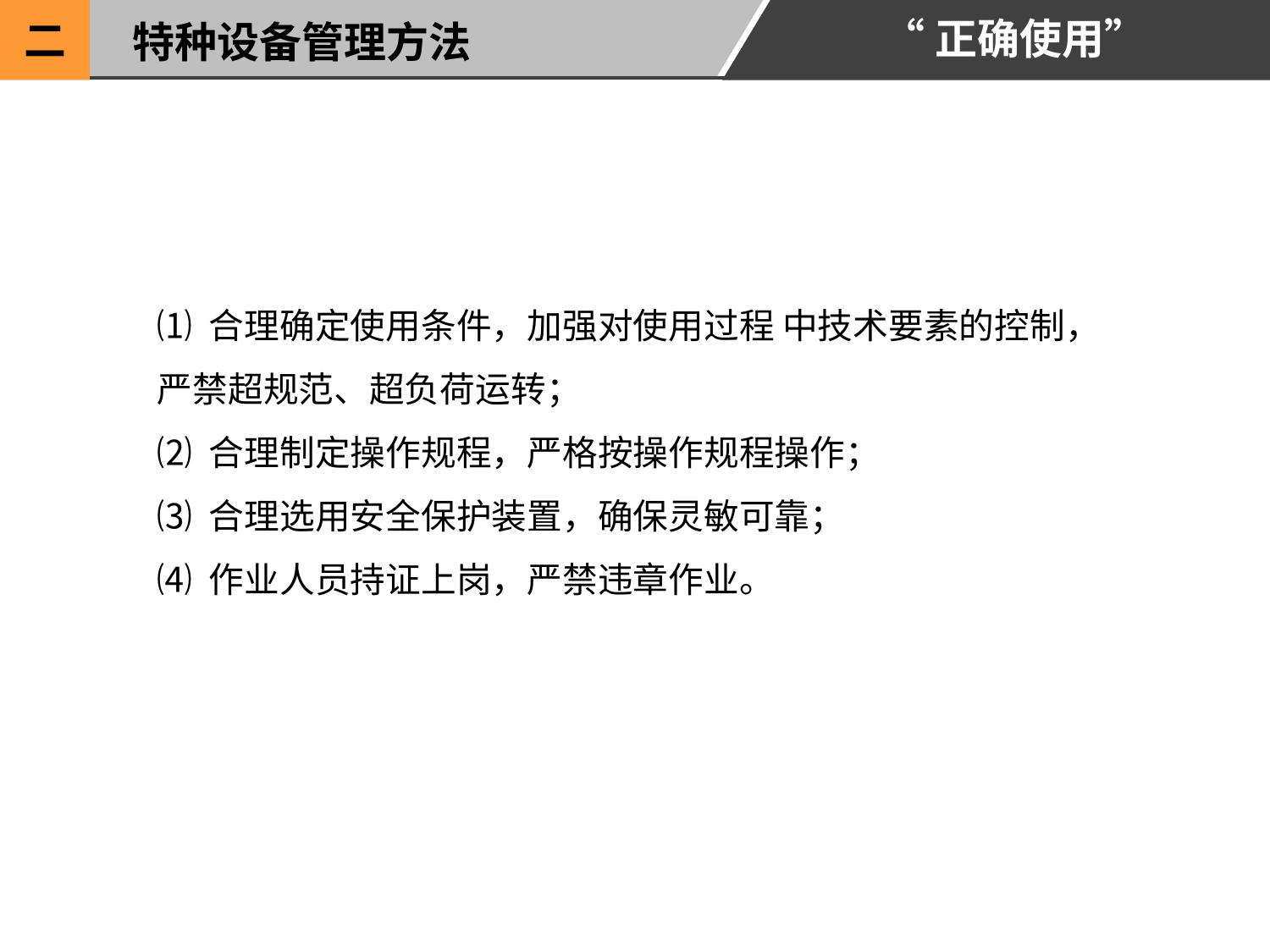

“正确使用”
二
特种设备管理方法
⑴ 合理确定使用条件，加强对使用过程 中技术要素的控制，严禁超规范、超负荷运转；
⑵ 合理制定操作规程，严格按操作规程操作；
⑶ 合理选用安全保护装置，确保灵敏可靠；
⑷ 作业人员持证上岗，严禁违章作业。